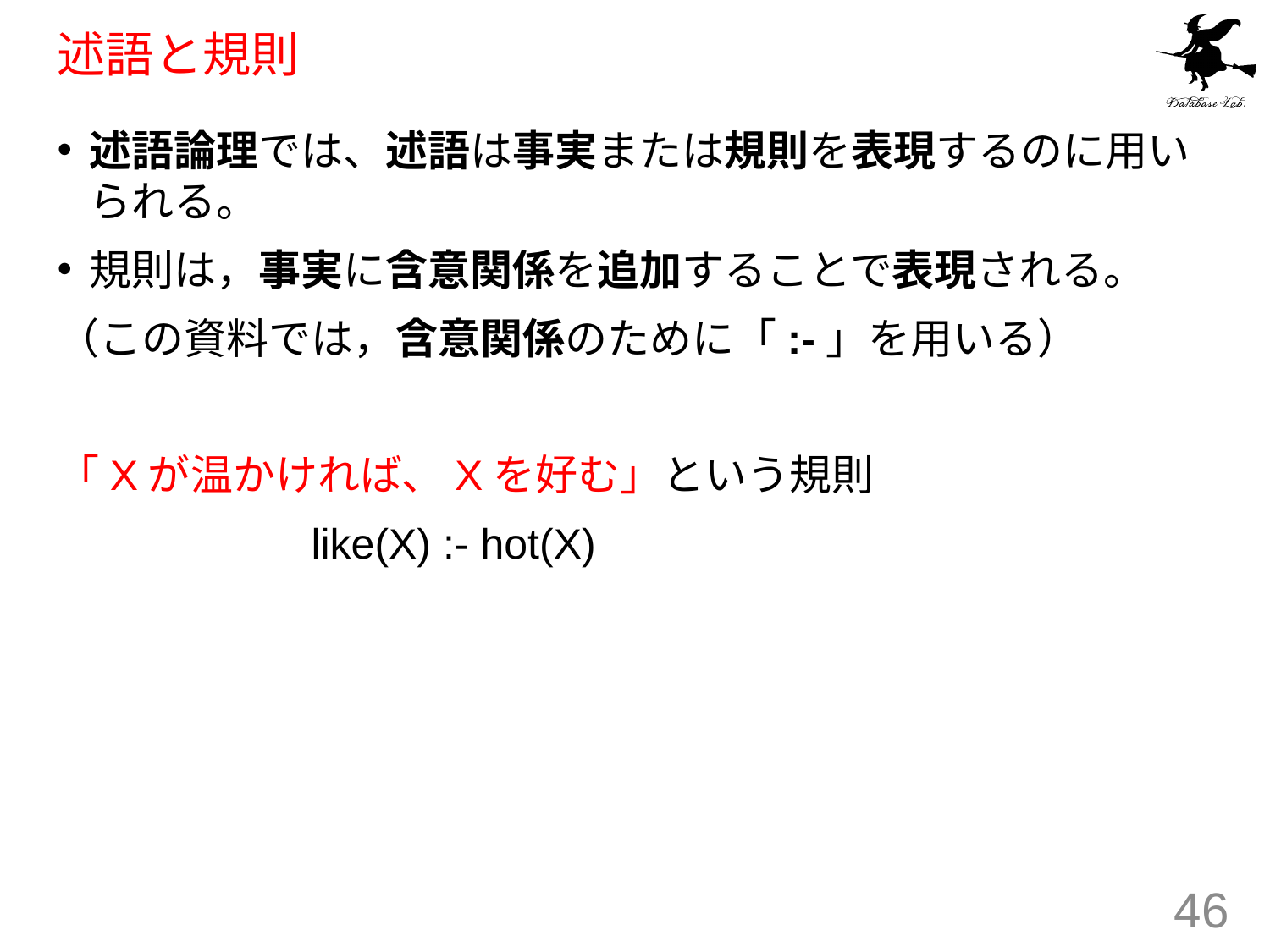

# 述語と規則
述語論理では、述語は事実または規則を表現するのに用いられる。
規則は，事実に含意関係を追加することで表現される。
（この資料では，含意関係のために「:-」を用いる）

「Xが温かければ、Xを好む」という規則
		like(X) :- hot(X)

46